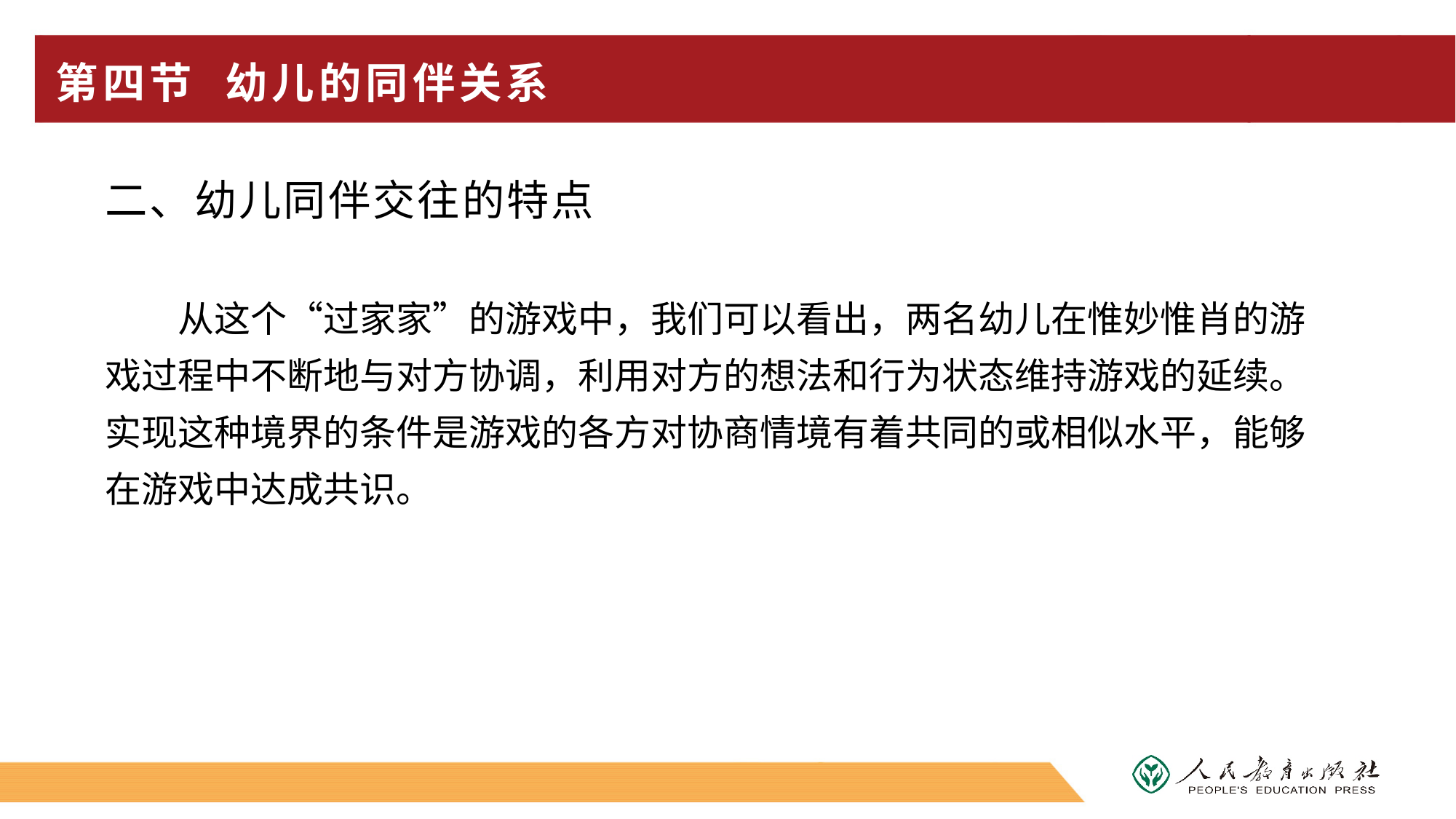

# 第四节  幼儿的同伴关系
二、幼儿同伴交往的特点
从这个“过家家”的游戏中，我们可以看出，两名幼儿在惟妙惟肖的游戏过程中不断地与对方协调，利用对方的想法和行为状态维持游戏的延续。实现这种境界的条件是游戏的各方对协商情境有着共同的或相似水平，能够在游戏中达成共识。